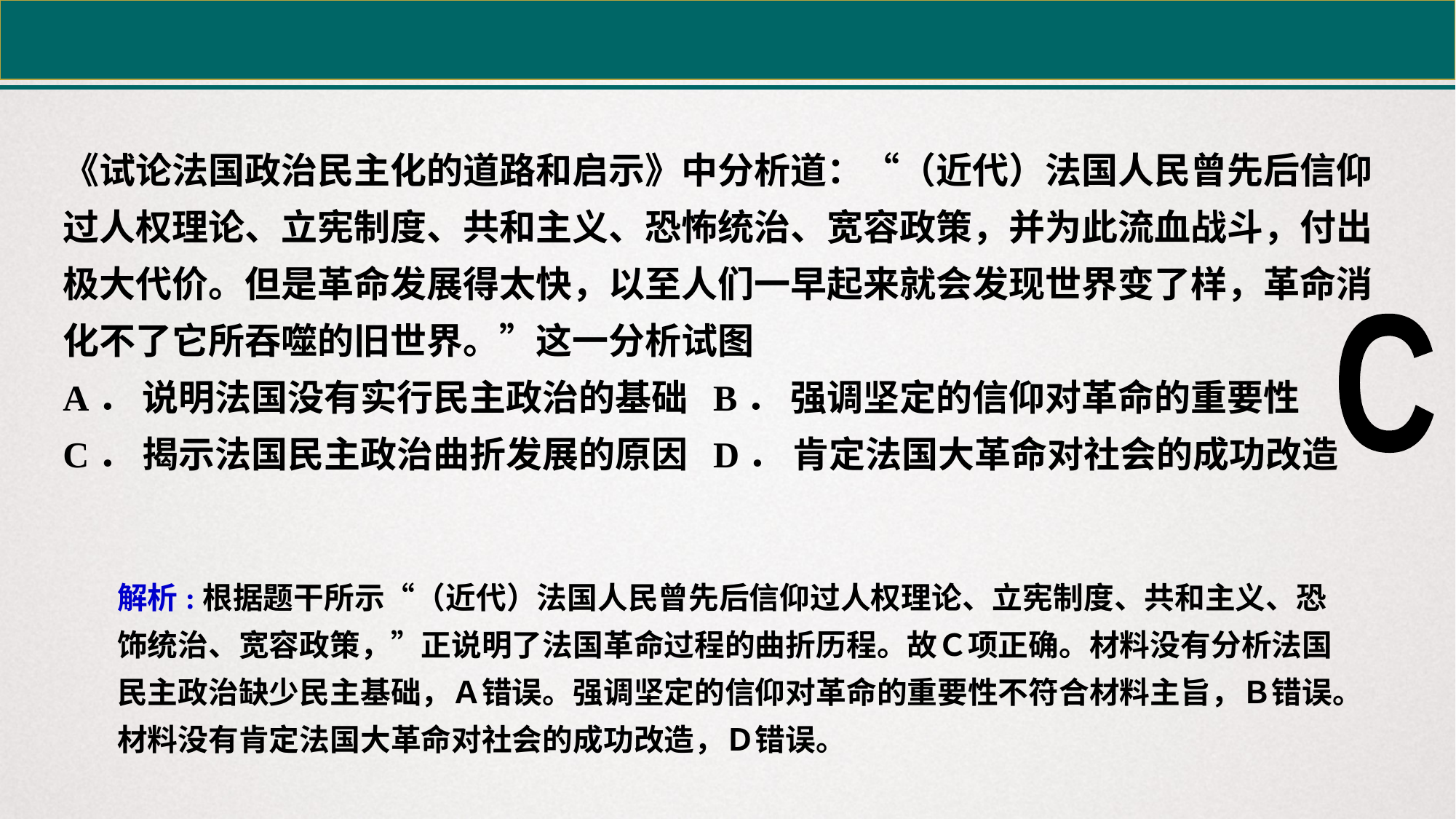

《试论法国政治民主化的道路和启示》中分析道：“（近代）法国人民曾先后信仰过人权理论、立宪制度、共和主义、恐怖统治、宽容政策，并为此流血战斗，付出极大代价。但是革命发展得太快，以至人们一早起来就会发现世界变了样，革命消化不了它所吞噬的旧世界。”这一分析试图
A． 说明法国没有实行民主政治的基础  B． 强调坚定的信仰对革命的重要性
C． 揭示法国民主政治曲折发展的原因  D． 肯定法国大革命对社会的成功改造

C
解析:根据题干所示“（近代）法国人民曾先后信仰过人权理论、立宪制度、共和主义、恐饰统治、宽容政策，”正说明了法国革命过程的曲折历程。故Ｃ项正确。材料没有分析法国民主政治缺少民主基础，Ａ错误。强调坚定的信仰对革命的重要性不符合材料主旨，Ｂ错误。材料没有肯定法国大革命对社会的成功改造，Ｄ错误。